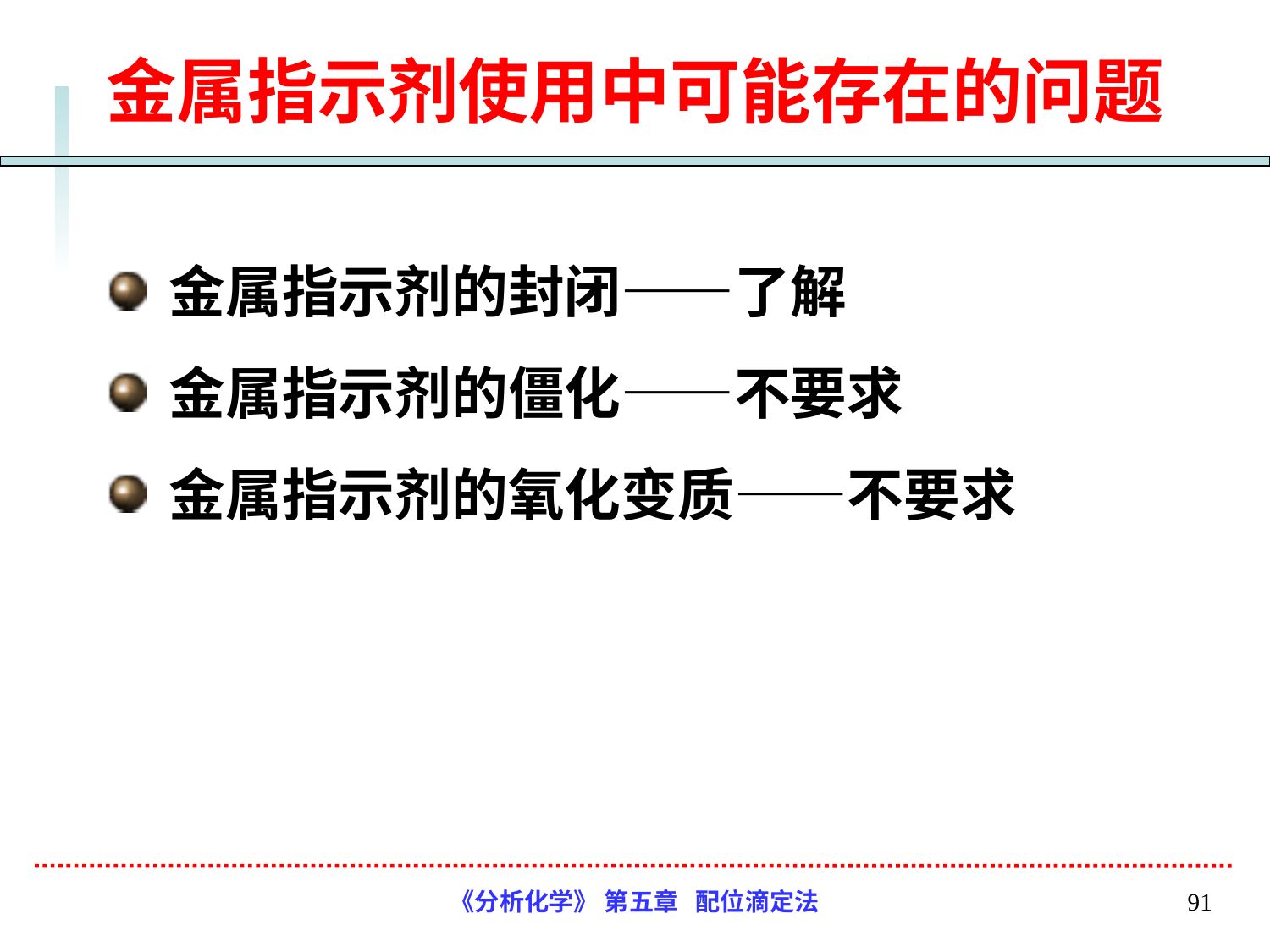

# 金属指示剂使用中可能存在的问题
金属指示剂的封闭——了解
金属指示剂的僵化——不要求
金属指示剂的氧化变质——不要求
《分析化学》 第五章   配位滴定法
91